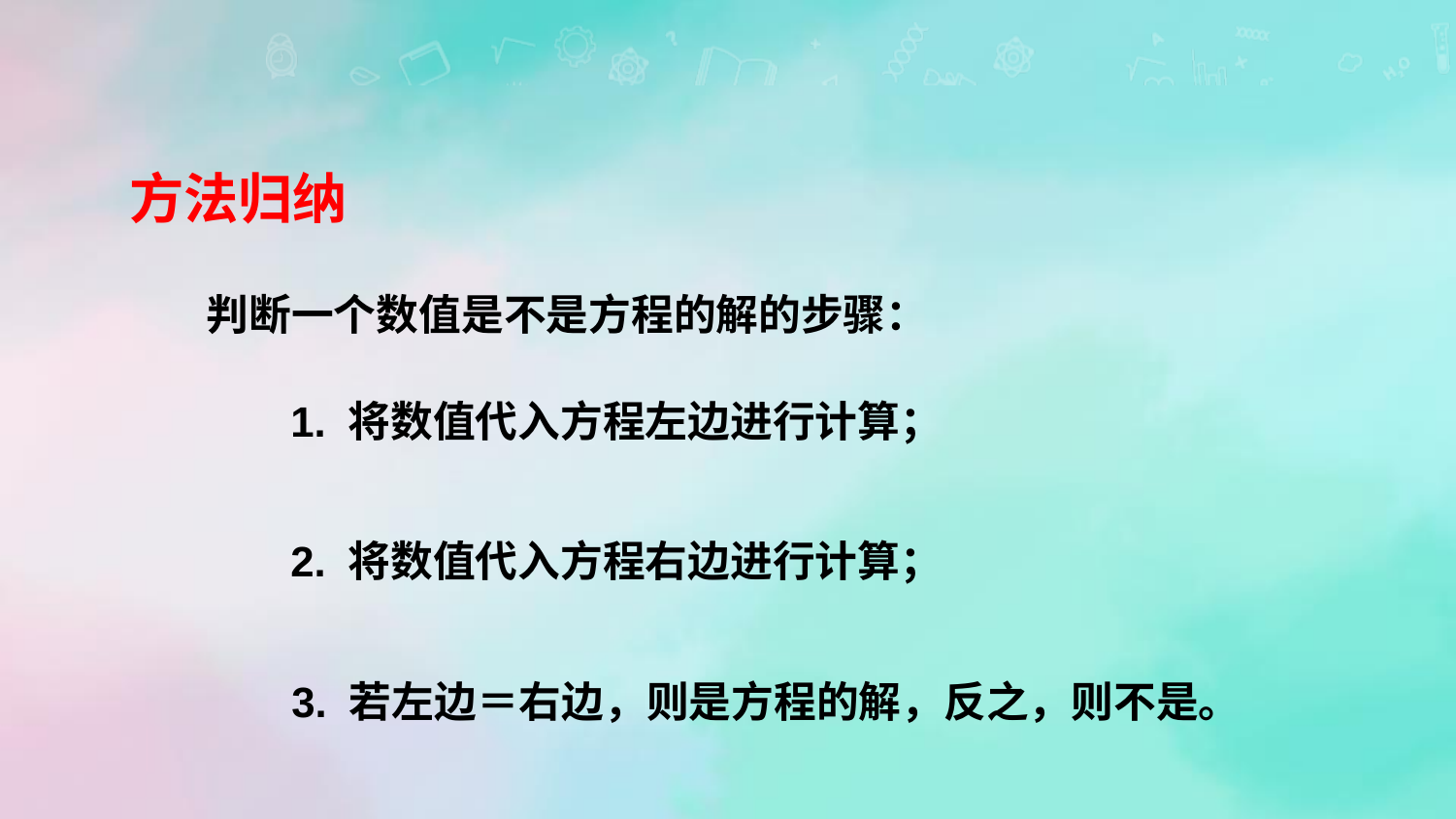

方法归纳
   判断一个数值是不是方程的解的步骤：
1. 将数值代入方程左边进行计算；
2. 将数值代入方程右边进行计算；
 3. 若左边＝右边，则是方程的解，反之，则不是。